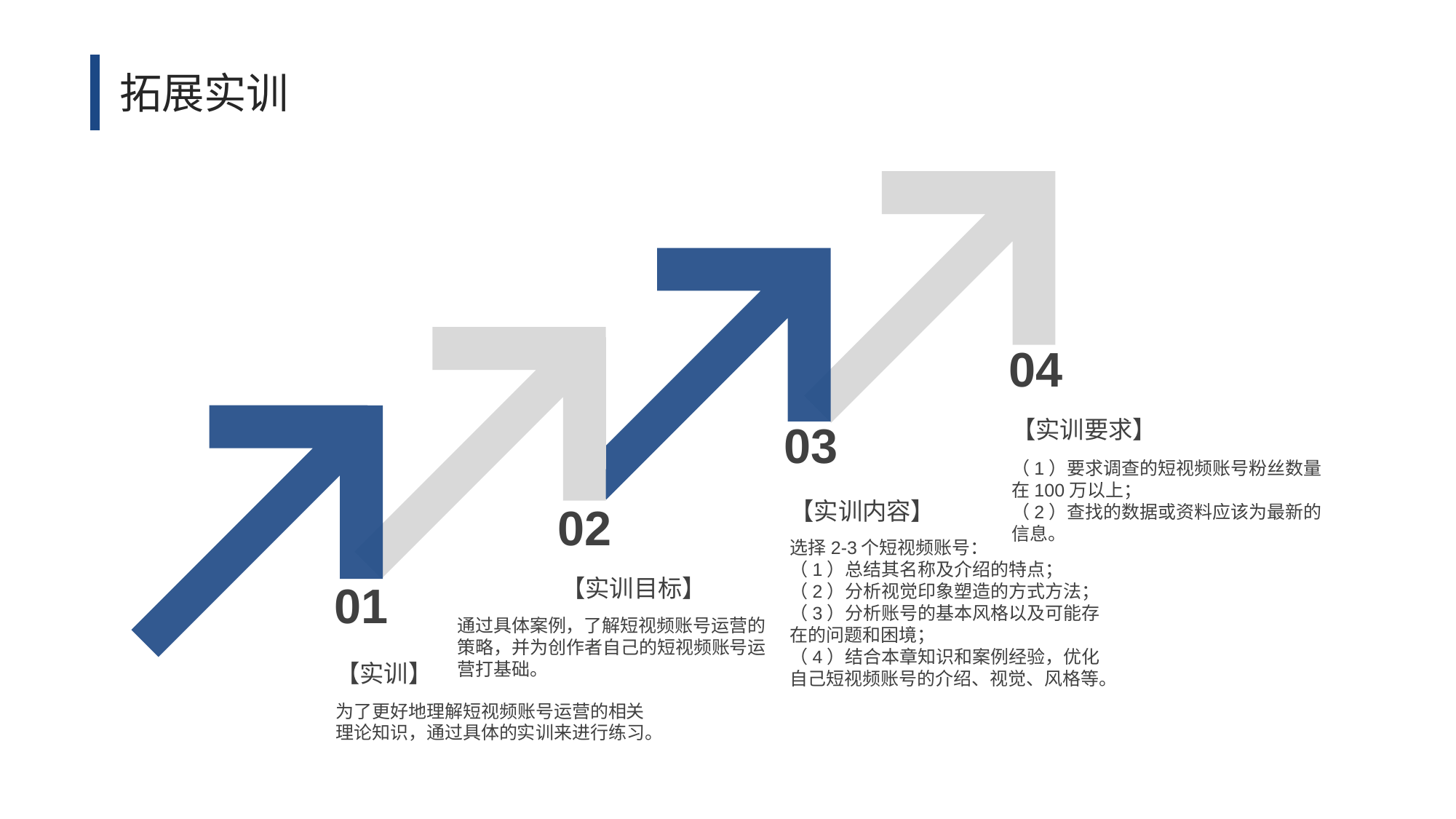

拓展实训

04

03
【实训要求】
（1）要求调查的短视频账号粉丝数量在100万以上；
（2）查找的数据或资料应该为最新的信息。
【实训内容】
02
选择2-3个短视频账号：
（1）总结其名称及介绍的特点；
（2）分析视觉印象塑造的方式方法；
（3）分析账号的基本风格以及可能存在的问题和困境；
（4）结合本章知识和案例经验，优化自己短视频账号的介绍、视觉、风格等。
【实训目标】
01
通过具体案例，了解短视频账号运营的策略，并为创作者自己的短视频账号运营打基础。
【实训】
为了更好地理解短视频账号运营的相关理论知识，通过具体的实训来进行练习。